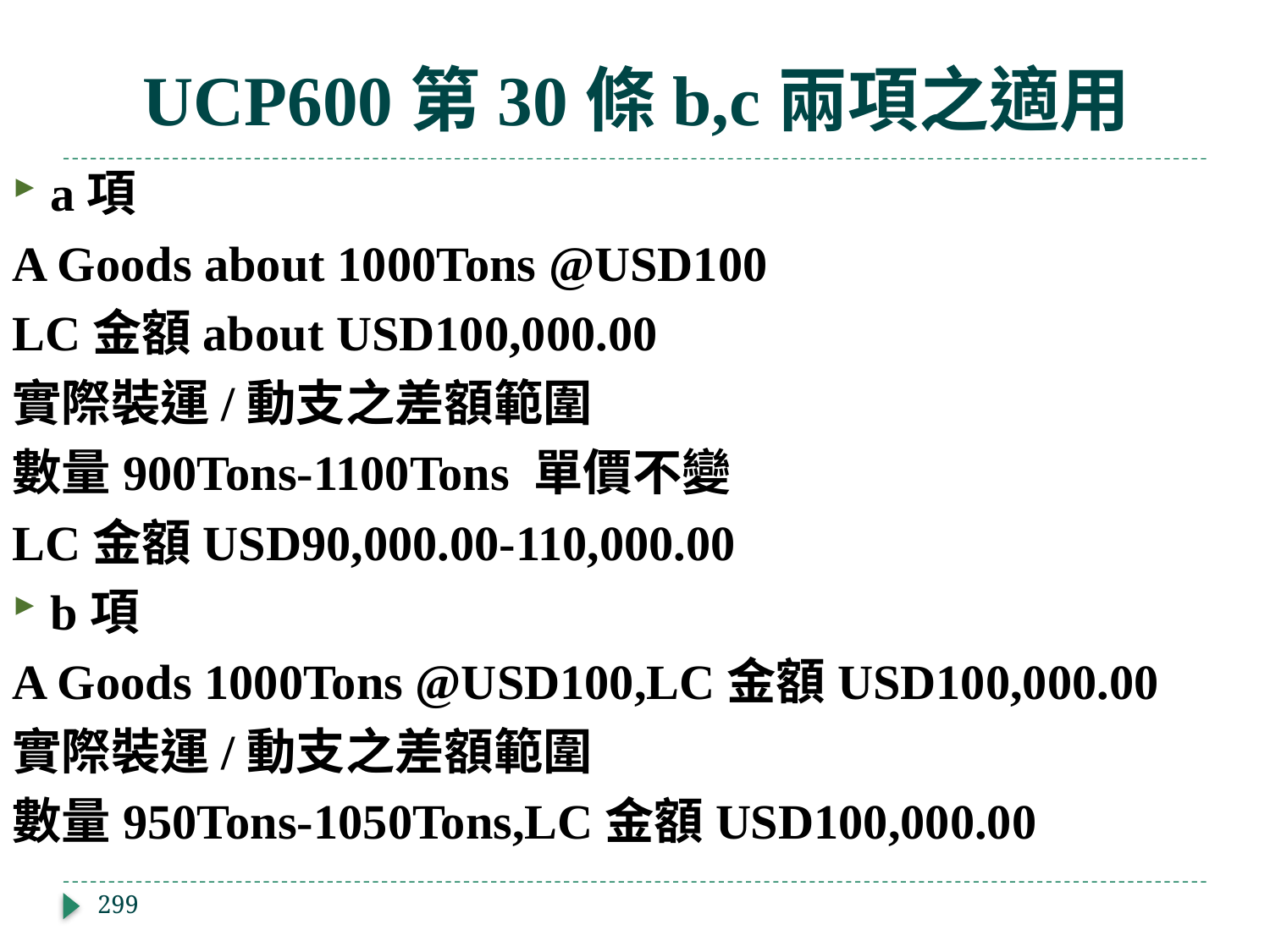

# UCP600第30條b,c兩項之適用
a項
A Goods about 1000Tons @USD100
LC金額about USD100,000.00
實際裝運/動支之差額範圍
數量900Tons-1100Tons 單價不變
LC金額USD90,000.00-110,000.00
b項
A Goods 1000Tons @USD100,LC金額USD100,000.00
實際裝運/動支之差額範圍
數量950Tons-1050Tons,LC金額USD100,000.00
299